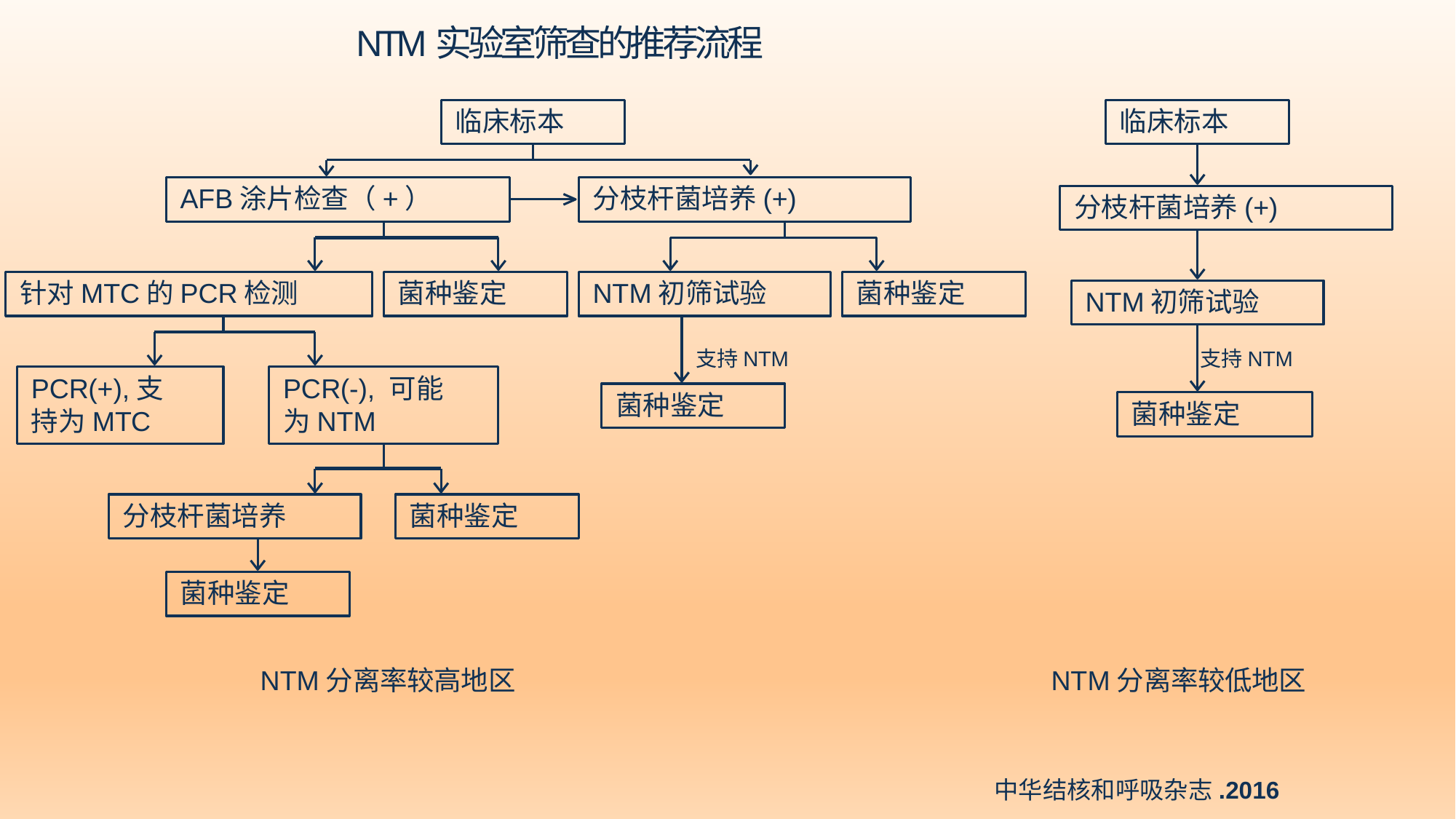

NTM实验室筛查的推荐流程

临床标本
临床标本

AFB涂片检查（+）
分枝杆菌培养(+)

分枝杆菌培养(+)

针对MTC的PCR检测
菌种鉴定
NTM初筛试验
菌种鉴定

NTM初筛试验

支持NTM
支持NTM

PCR(+),支
持为MTC
PCR(-), 可能 为NTM

菌种鉴定

菌种鉴定

分枝杆菌培养
菌种鉴定

菌种鉴定
NTM分离率较高地区
NTM分离率较低地区
中华结核和呼吸杂志.2016